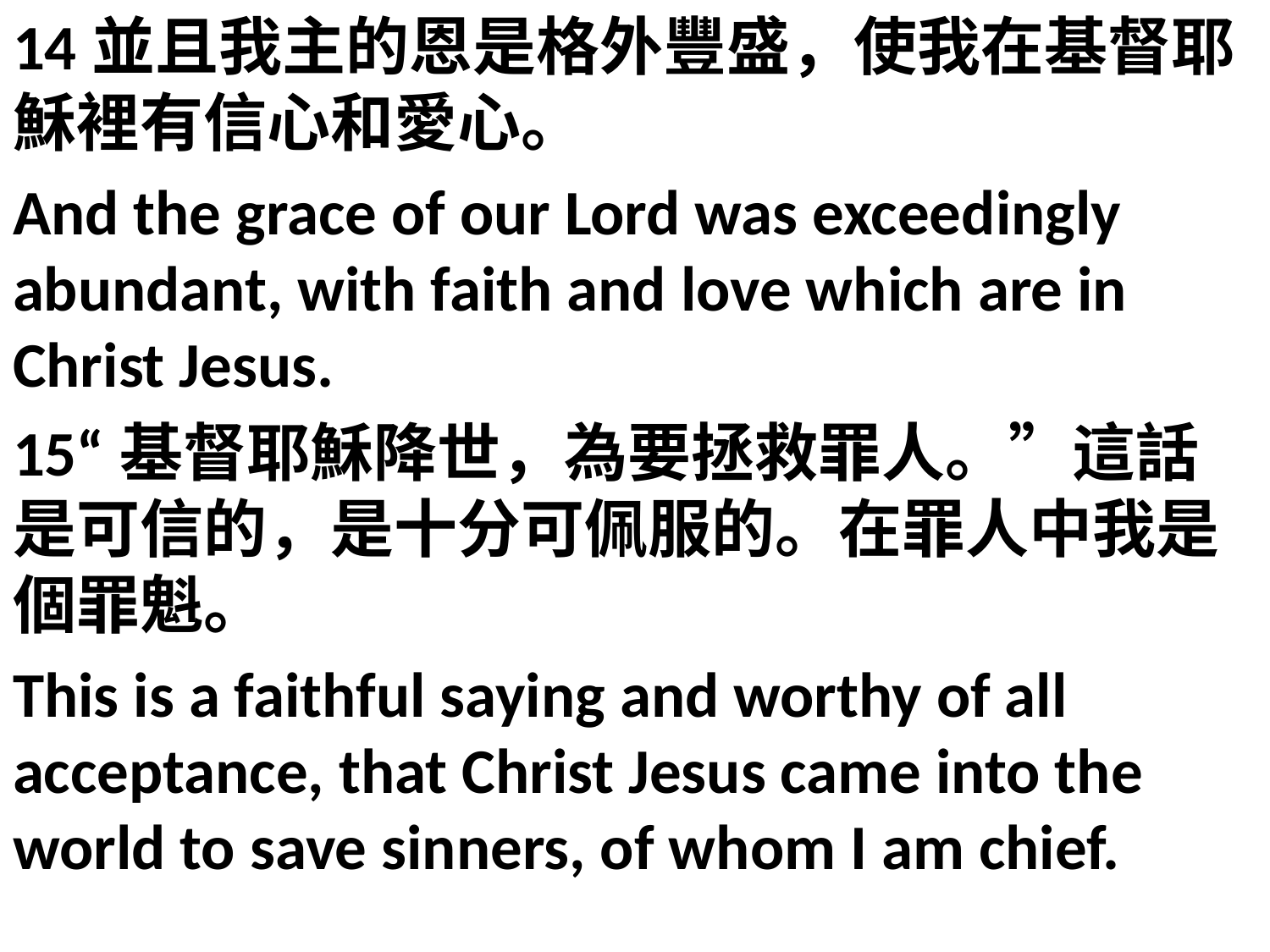

14並且我主的恩是格外豐盛，使我在基督耶穌裡有信心和愛心。
And the grace of our Lord was exceedingly abundant, with faith and love which are in Christ Jesus.
15“基督耶穌降世，為要拯救罪人。”這話是可信的，是十分可佩服的。在罪人中我是個罪魁。
This is a faithful saying and worthy of all acceptance, that Christ Jesus came into the world to save sinners, of whom I am chief.